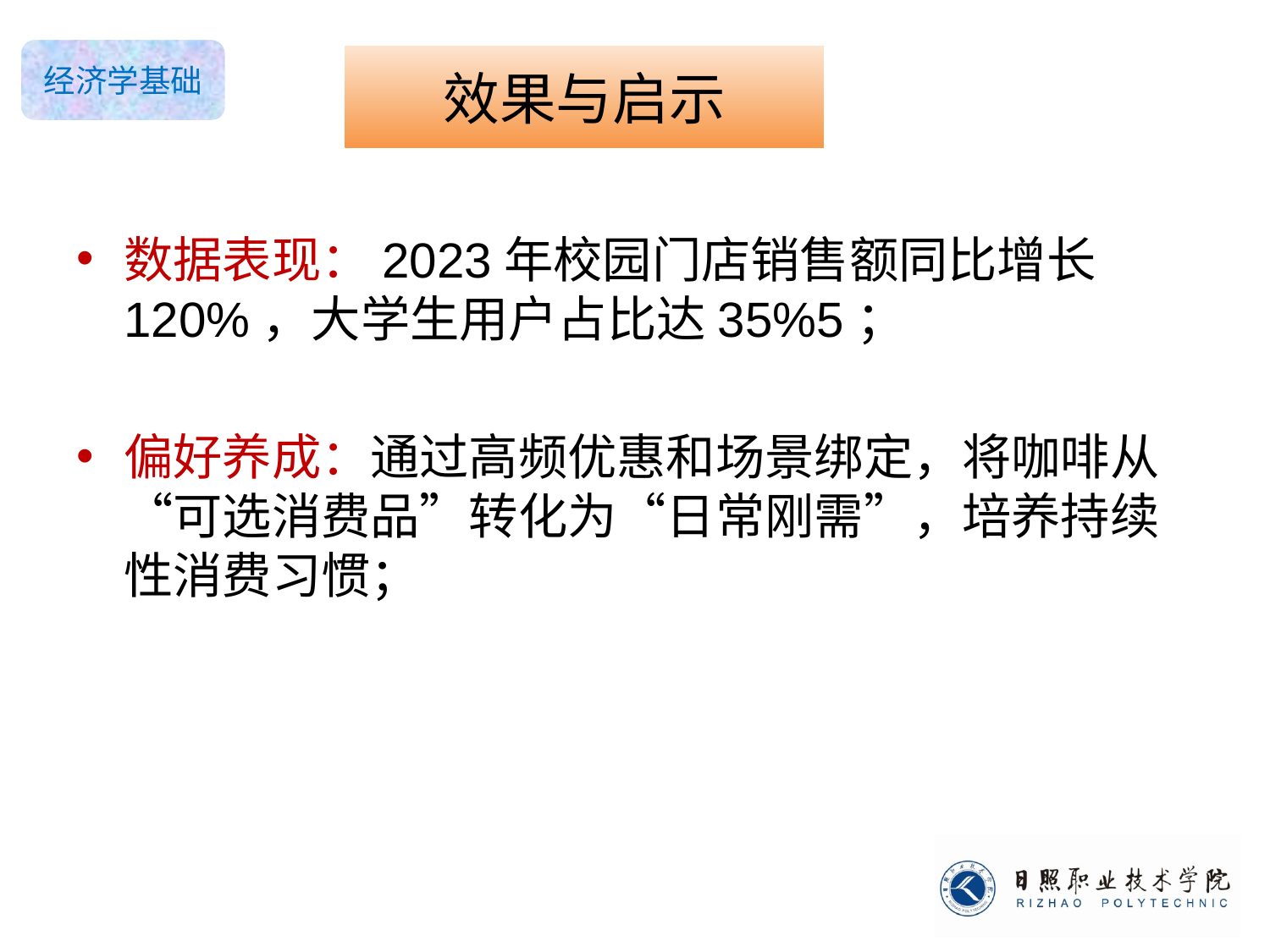

# 效果与启示
数据表现：2023年校园门店销售额同比增长120%，大学生用户占比达35%5；

偏好养成：通过高频优惠和场景绑定，将咖啡从“可选消费品”转化为“日常刚需”，培养持续性消费习惯；